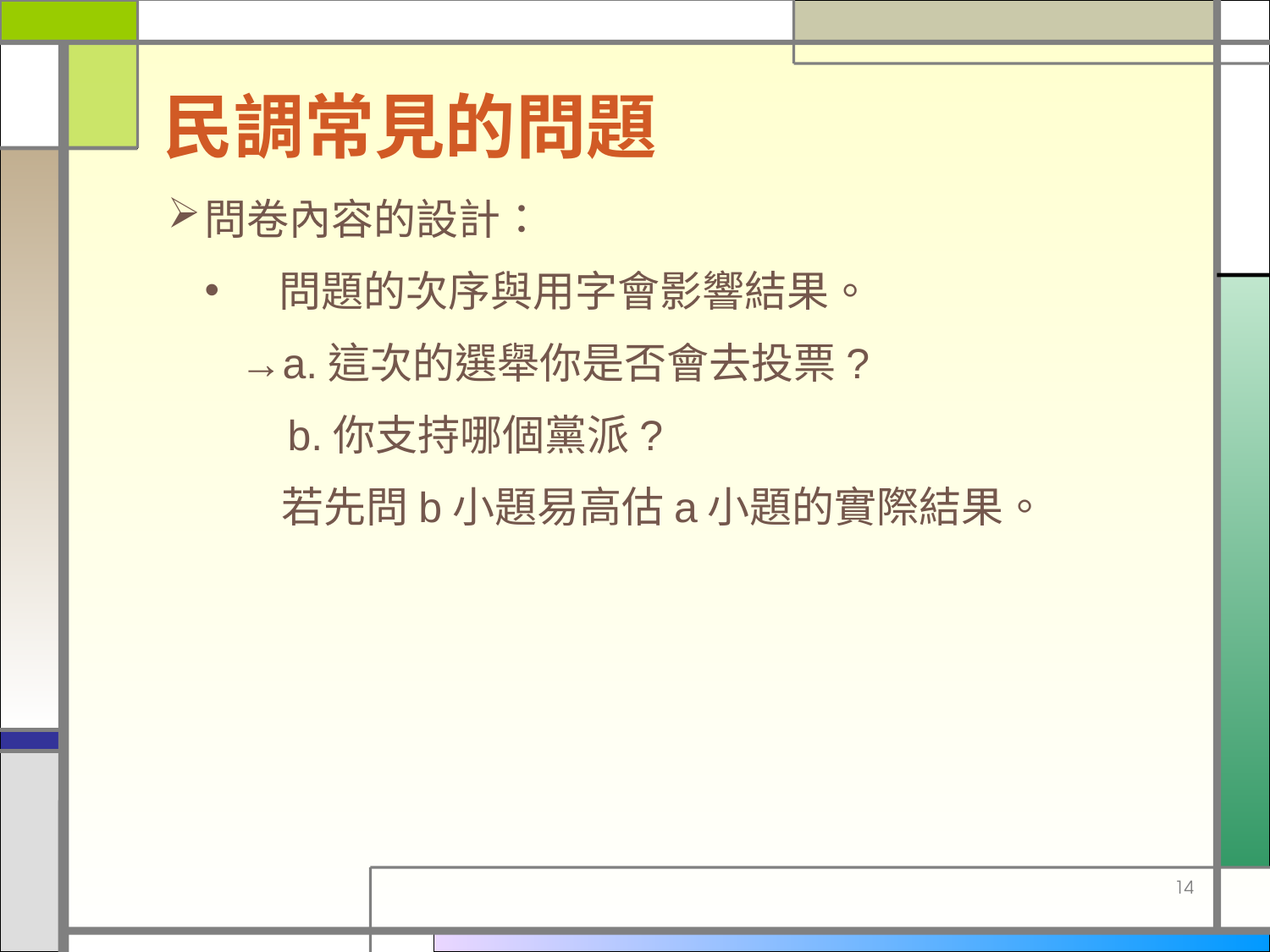

民調常見的問題
問卷內容的設計：
問題的次序與用字會影響結果。
   →a.這次的選舉你是否會去投票?
       b.你支持哪個黨派?
       若先問b小題易高估a小題的實際結果。

14